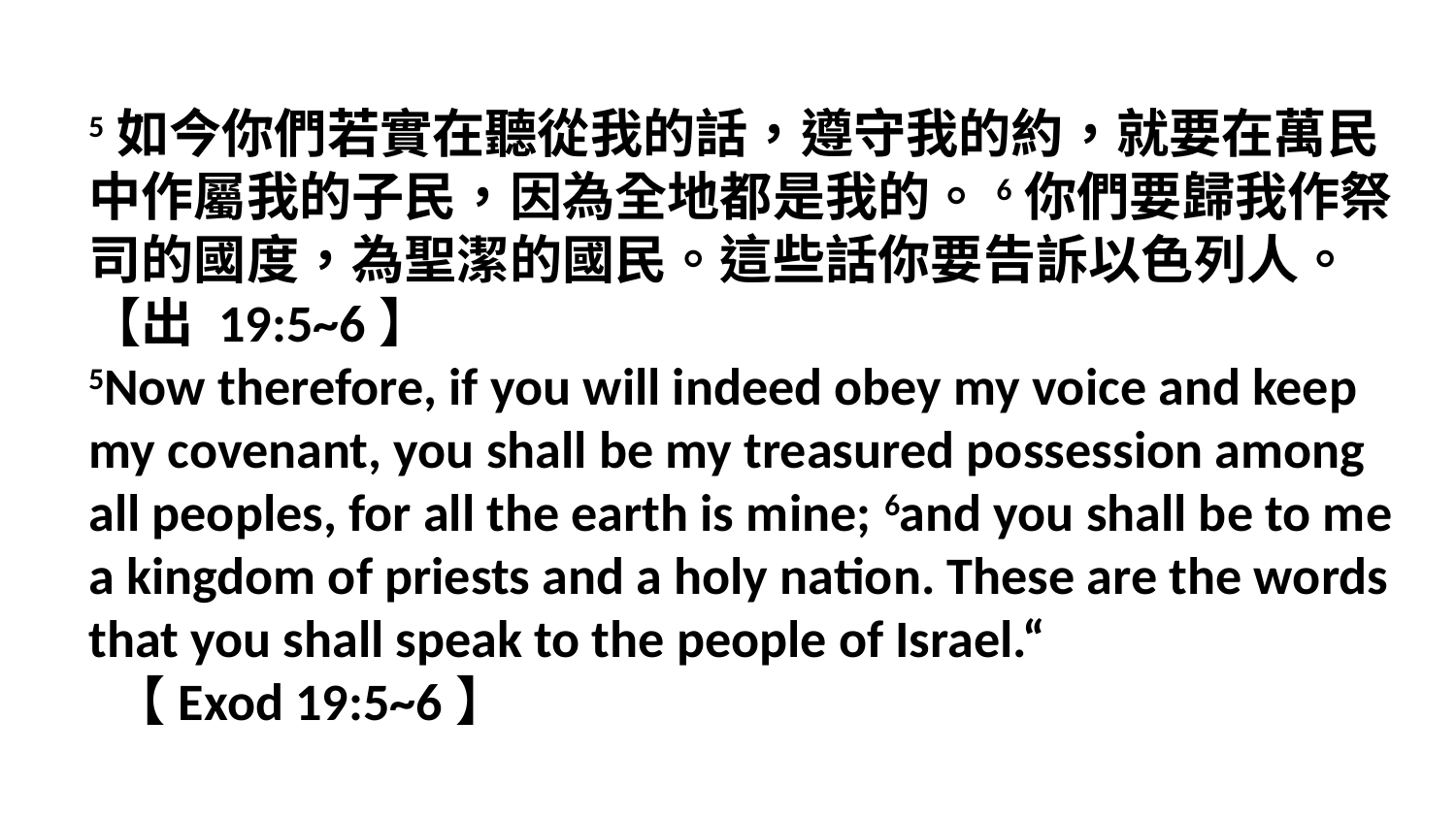

5如今你們若實在聽從我的話，遵守我的約，就要在萬民中作屬我的子民，因為全地都是我的。6你們要歸我作祭司的國度，為聖潔的國民。這些話你要告訴以色列人。
【出 19:5~6】
5Now therefore, if you will indeed obey my voice and keep my covenant, you shall be my treasured possession among all peoples, for all the earth is mine; 6and you shall be to me a kingdom of priests and a holy nation. These are the words that you shall speak to the people of Israel.“
 【Exod 19:5~6】